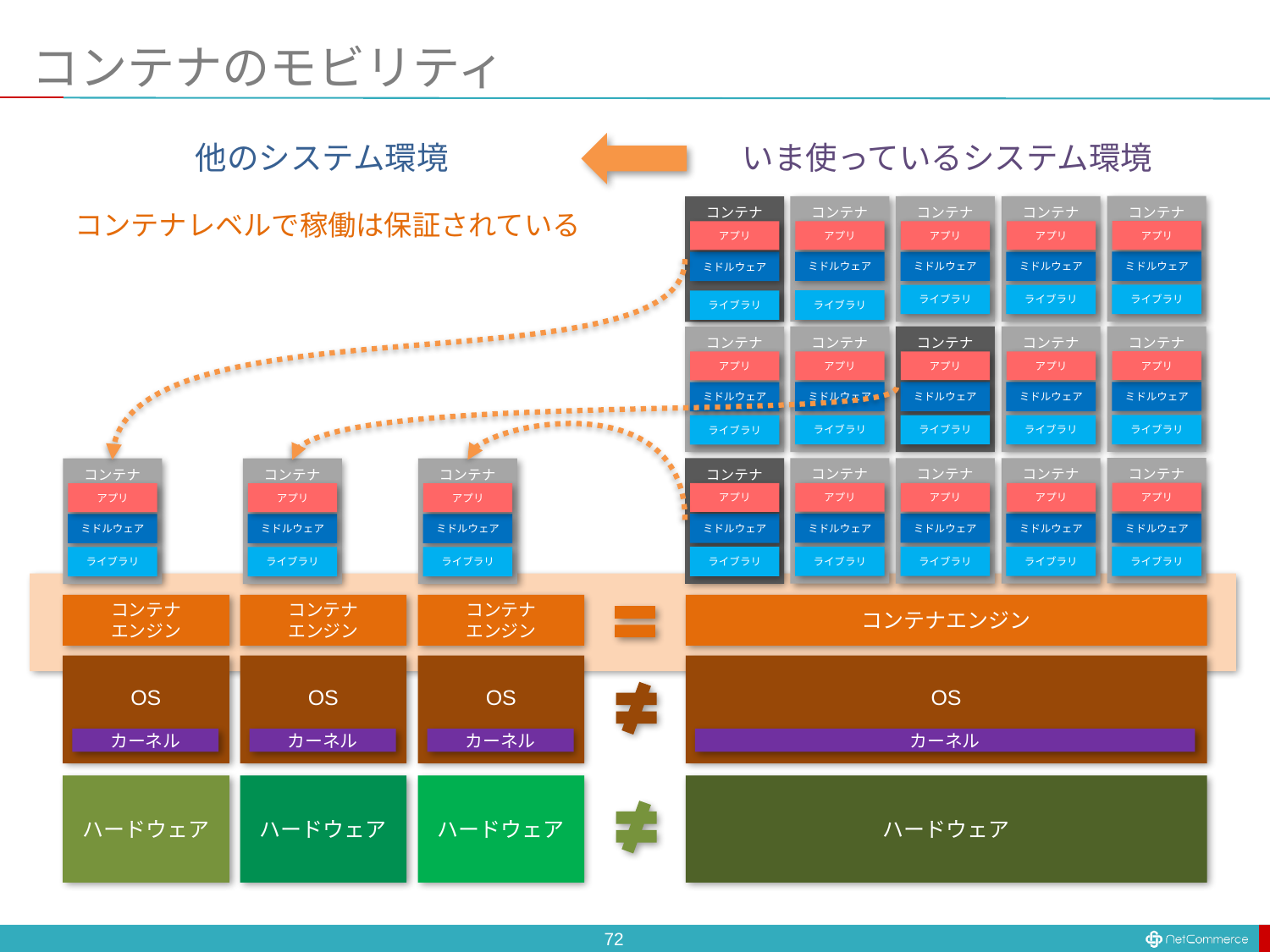

# コンテナのモビリティ
他のシステム環境
いま使っているシステム環境

コンテナ
アプリ
ミドルウェア
ライブラリ

コンテナ
アプリ
ミドルウェア
ライブラリ

コンテナ
アプリ
ミドルウェア
ライブラリ

コンテナ
アプリ
ミドルウェア
ライブラリ

コンテナ
アプリ
ミドルウェア
ライブラリ
コンテナレベルで稼働は保証されている

コンテナ
アプリ
ミドルウェア
ライブラリ

コンテナ
アプリ
ミドルウェア
ライブラリ

コンテナ
アプリ
ミドルウェア
ライブラリ

コンテナ
アプリ
ミドルウェア
ライブラリ

コンテナ
アプリ
ミドルウェア
ライブラリ

コンテナ
アプリ
ミドルウェア
ライブラリ

コンテナ
アプリ
ミドルウェア
ライブラリ

コンテナ
アプリ
ミドルウェア
ライブラリ

コンテナ
アプリ
ミドルウェア
ライブラリ

コンテナ
アプリ
ミドルウェア
ライブラリ

コンテナ
アプリ
ミドルウェア
ライブラリ

コンテナ
アプリ
ミドルウェア
ライブラリ

コンテナ
アプリ
ミドルウェア
ライブラリ

コンテナ
エンジン
コンテナ
エンジン
コンテナ
エンジン
コンテナエンジン

OS

OS

OS

OS

カーネル
カーネル
カーネル
カーネル
ハードウェア
ハードウェア
ハードウェア
ハードウェア

72